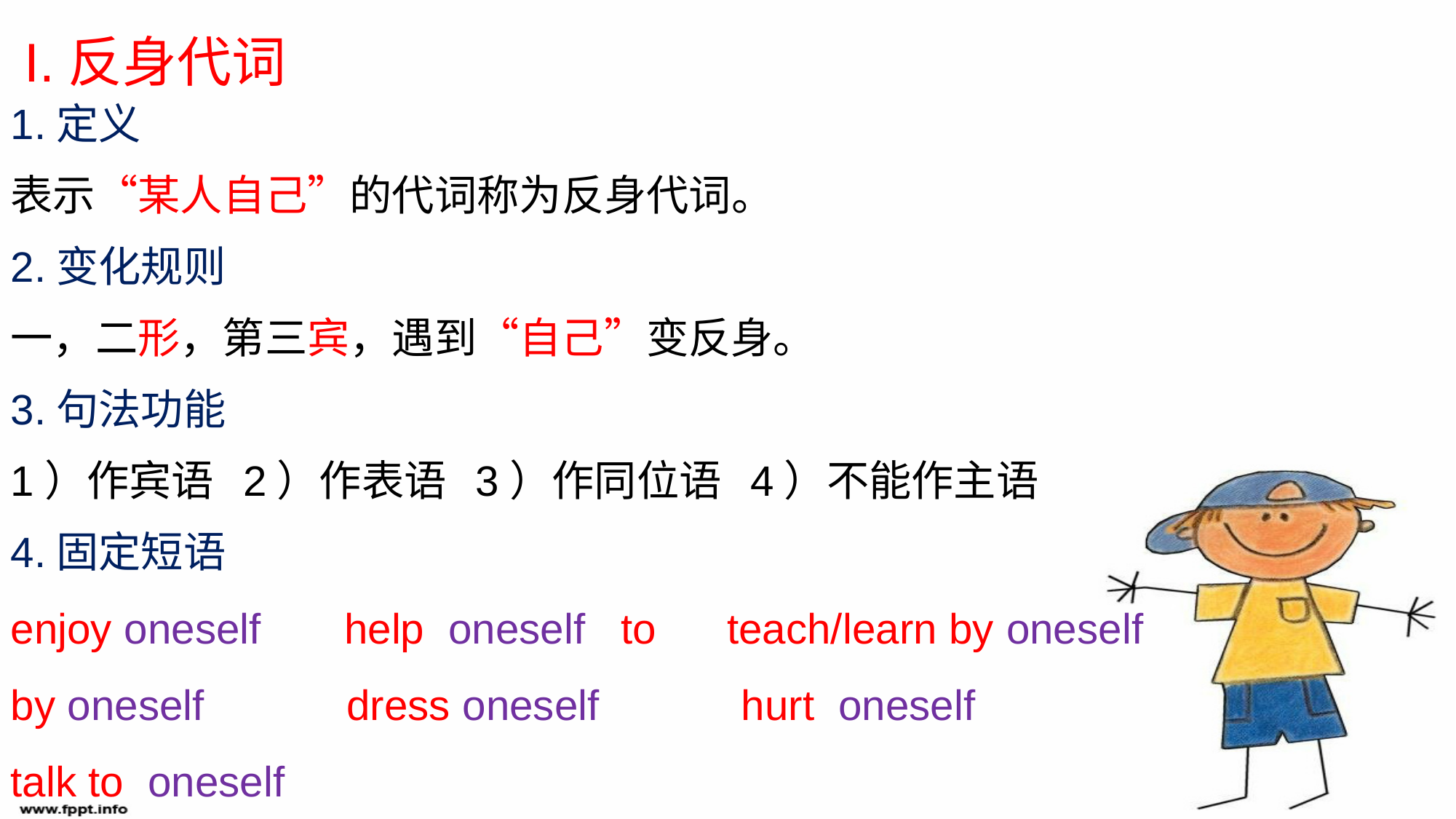

I.反身代词
1.定义
表示“某人自己”的代词称为反身代词。
2.变化规则
一，二形，第三宾，遇到“自己”变反身。
3.句法功能
1）作宾语  2）作表语  3）作同位语  4）不能作主语
4.固定短语
enjoy oneself       help  oneself   to      teach/learn by oneself
by oneself            dress oneself            hurt  oneself
talk to  oneself